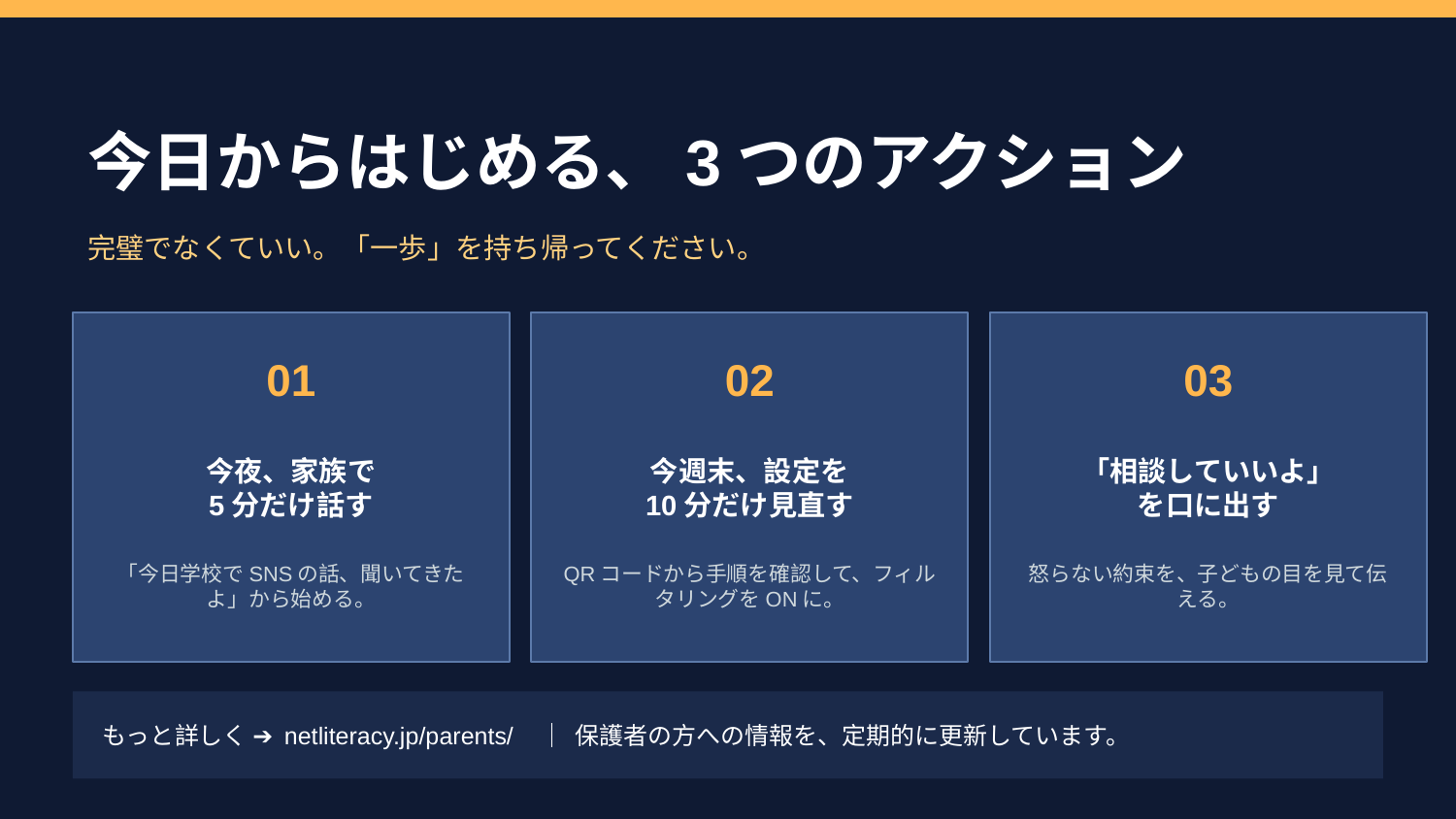

今日からはじめる、3つのアクション
完璧でなくていい。「一歩」を持ち帰ってください。

01
02
03
今夜、家族で
5分だけ話す
今週末、設定を
10分だけ見直す
「相談していいよ」
を口に出す
「今日学校でSNSの話、聞いてきたよ」から始める。
QRコードから手順を確認して、フィルタリングをONに。
怒らない約束を、子どもの目を見て伝える。

もっと詳しく ➔ netliteracy.jp/parents/   ｜  保護者の方への情報を、定期的に更新しています。